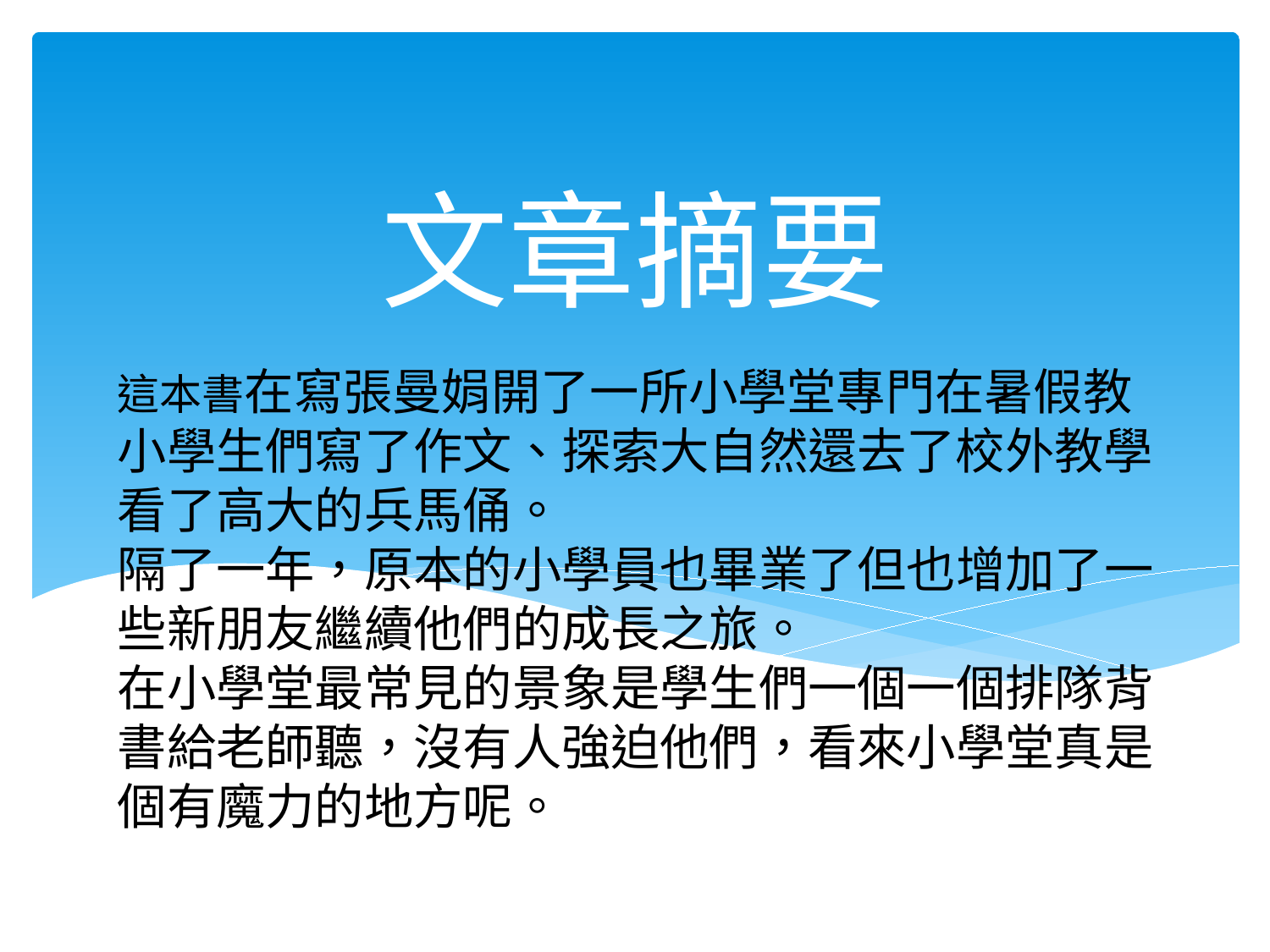

文章摘要
# 這本書在寫張曼娟開了一所小學堂專門在暑假教小學生們寫了作文、探索大自然還去了校外教學看了高大的兵馬俑。 隔了一年，原本的小學員也畢業了但也增加了一些新朋友繼續他們的成長之旅。 在小學堂最常見的景象是學生們一個一個排隊背書給老師聽，沒有人強迫他們，看來小學堂真是個有魔力的地方呢。 隔了一年後